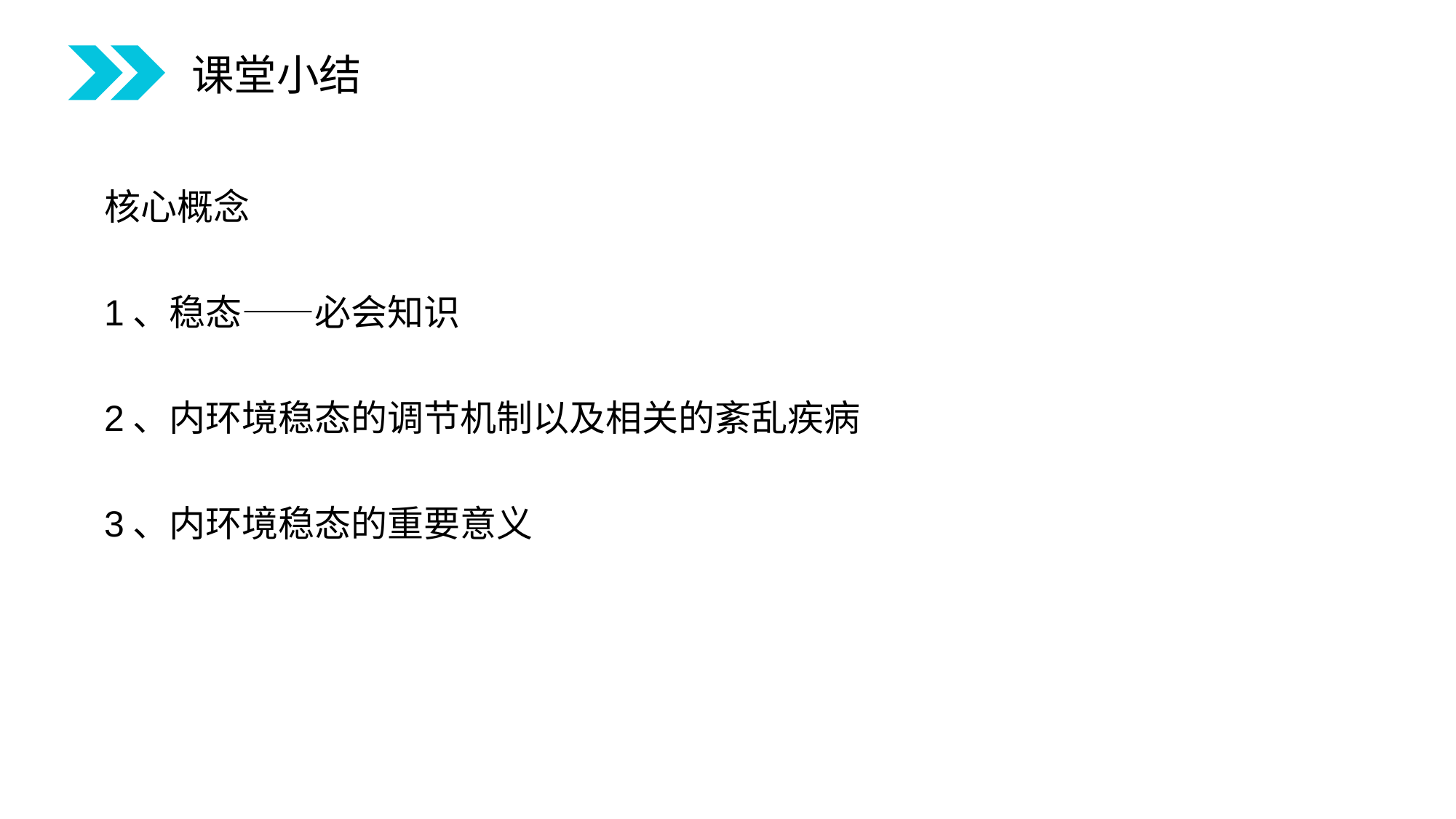

课堂小结
核心概念
1、稳态——必会知识
2、内环境稳态的调节机制以及相关的紊乱疾病
3、内环境稳态的重要意义